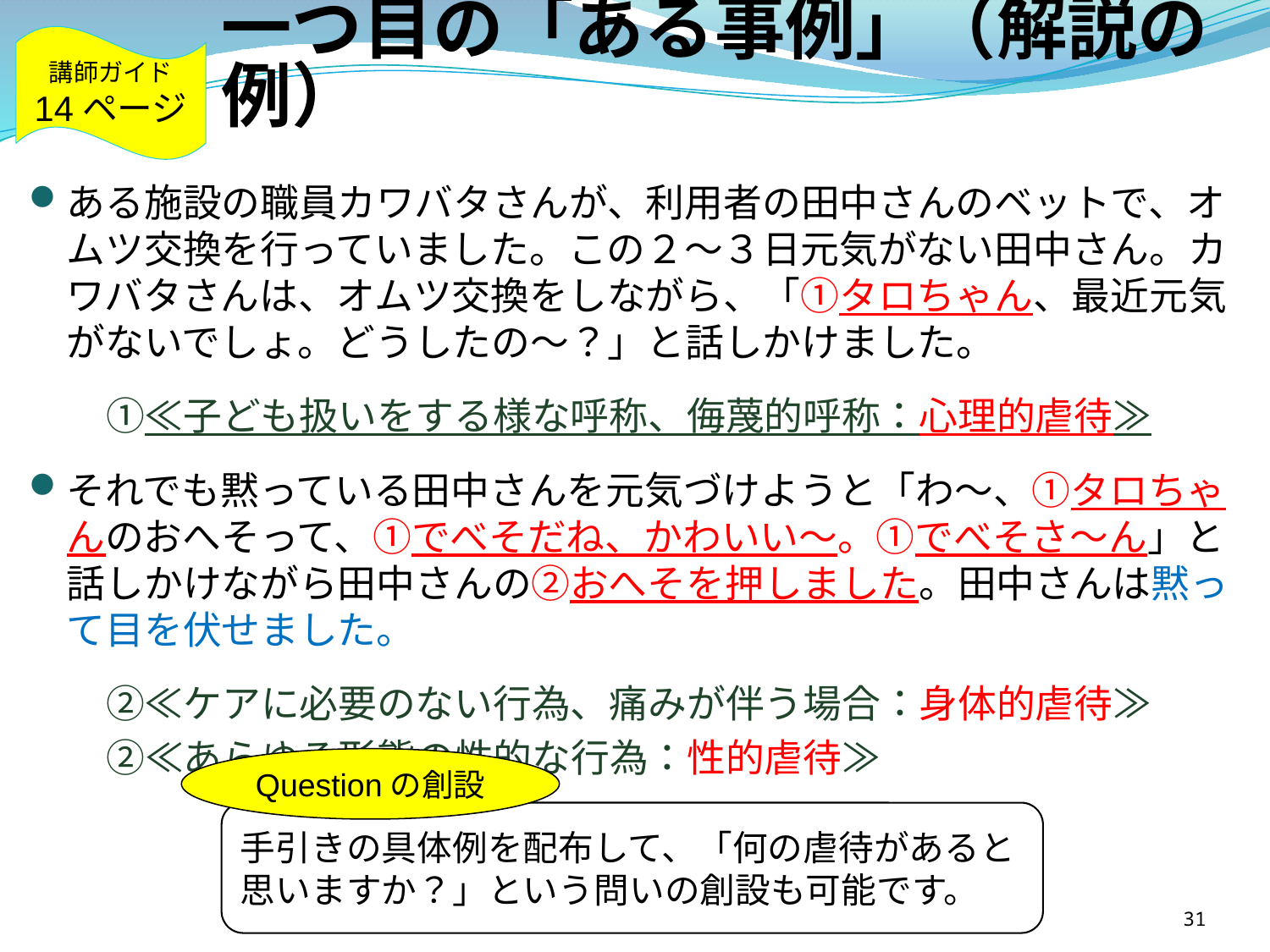

講師ガイド
14ページ
# 一つ目の「ある事例」（解説の例）
ある施設の職員カワバタさんが、利用者の田中さんのベットで、オムツ交換を行っていました。この２～３日元気がない田中さん。カワバタさんは、オムツ交換をしながら、「①タロちゃん、最近元気がないでしょ。どうしたの～？」と話しかけました。

　　①≪子ども扱いをする様な呼称、侮蔑的呼称：心理的虐待≫

それでも黙っている田中さんを元気づけようと「わ～、①タロちゃんのおへそって、①でべそだね、かわいい～。①でべそさ～ん」と話しかけながら田中さんの②おへそを押しました。田中さんは黙って目を伏せました。

　　②≪ケアに必要のない行為、痛みが伴う場合：身体的虐待≫
　　②≪あらゆる形態の性的な行為：性的虐待≫
Questionの創設
手引きの具体例を配布して、「何の虐待があると思いますか？」という問いの創設も可能です。
31